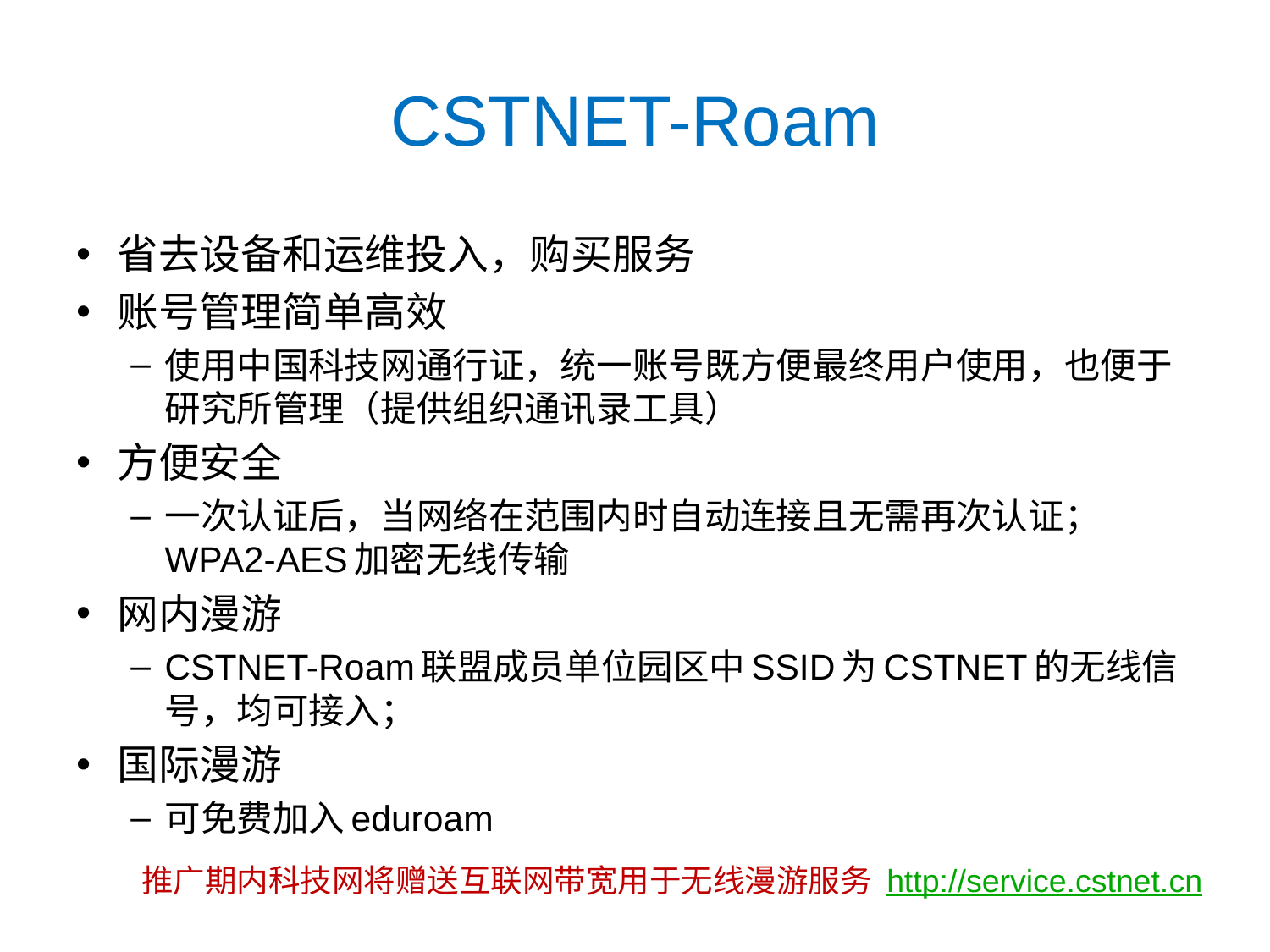

# CSTNET-Roam
省去设备和运维投入，购买服务
账号管理简单高效
使用中国科技网通行证，统一账号既方便最终用户使用，也便于研究所管理（提供组织通讯录工具）
方便安全
一次认证后，当网络在范围内时自动连接且无需再次认证；WPA2-AES加密无线传输
网内漫游
CSTNET-Roam联盟成员单位园区中SSID为CSTNET的无线信号，均可接入；
国际漫游
可免费加入eduroam
推广期内科技网将赠送互联网带宽用于无线漫游服务 http://service.cstnet.cn